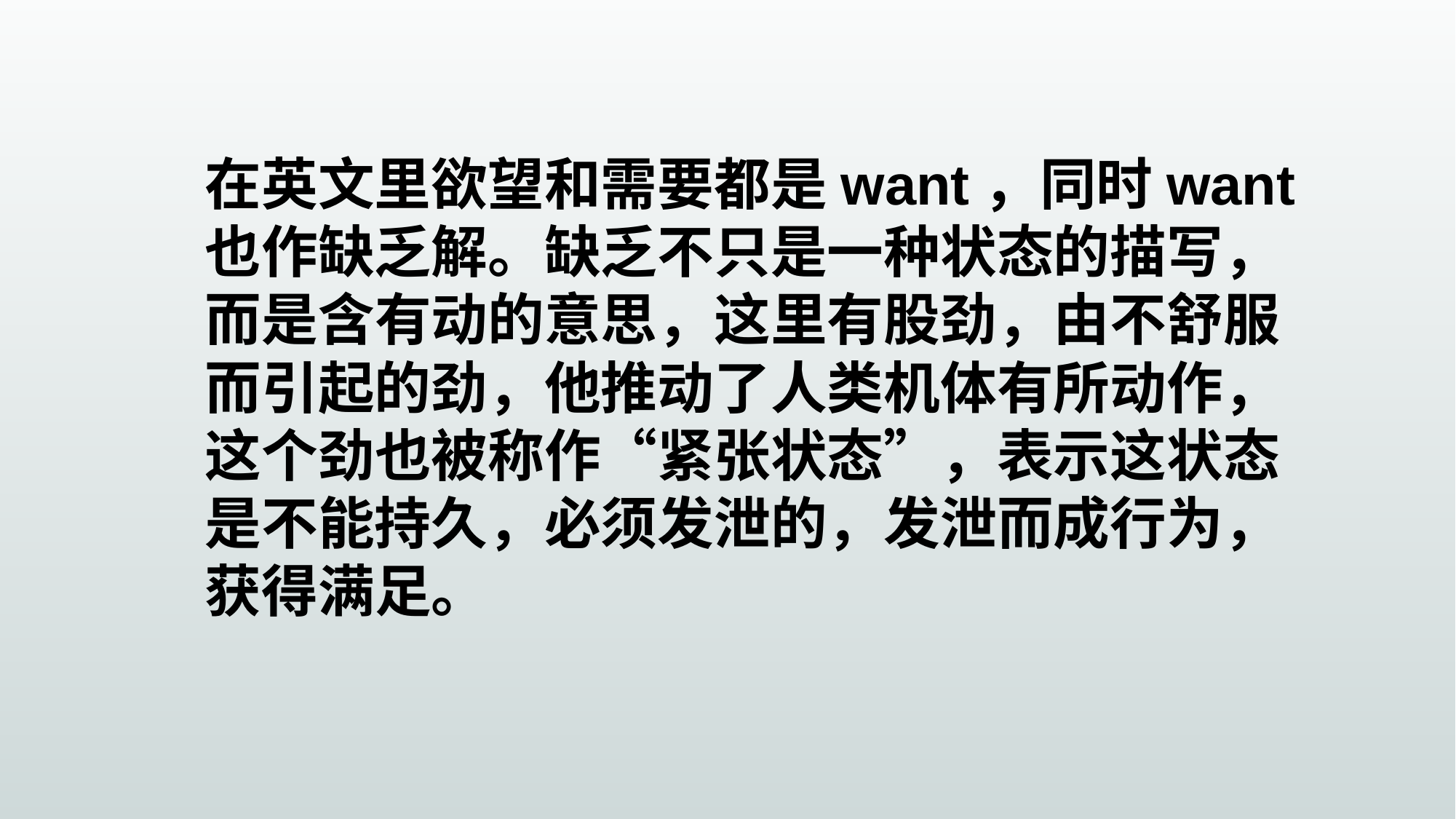

在英文里欲望和需要都是want，同时want也作缺乏解。缺乏不只是一种状态的描写，而是含有动的意思，这里有股劲，由不舒服而引起的劲，他推动了人类机体有所动作，这个劲也被称作“紧张状态”，表示这状态是不能持久，必须发泄的，发泄而成行为，获得满足。